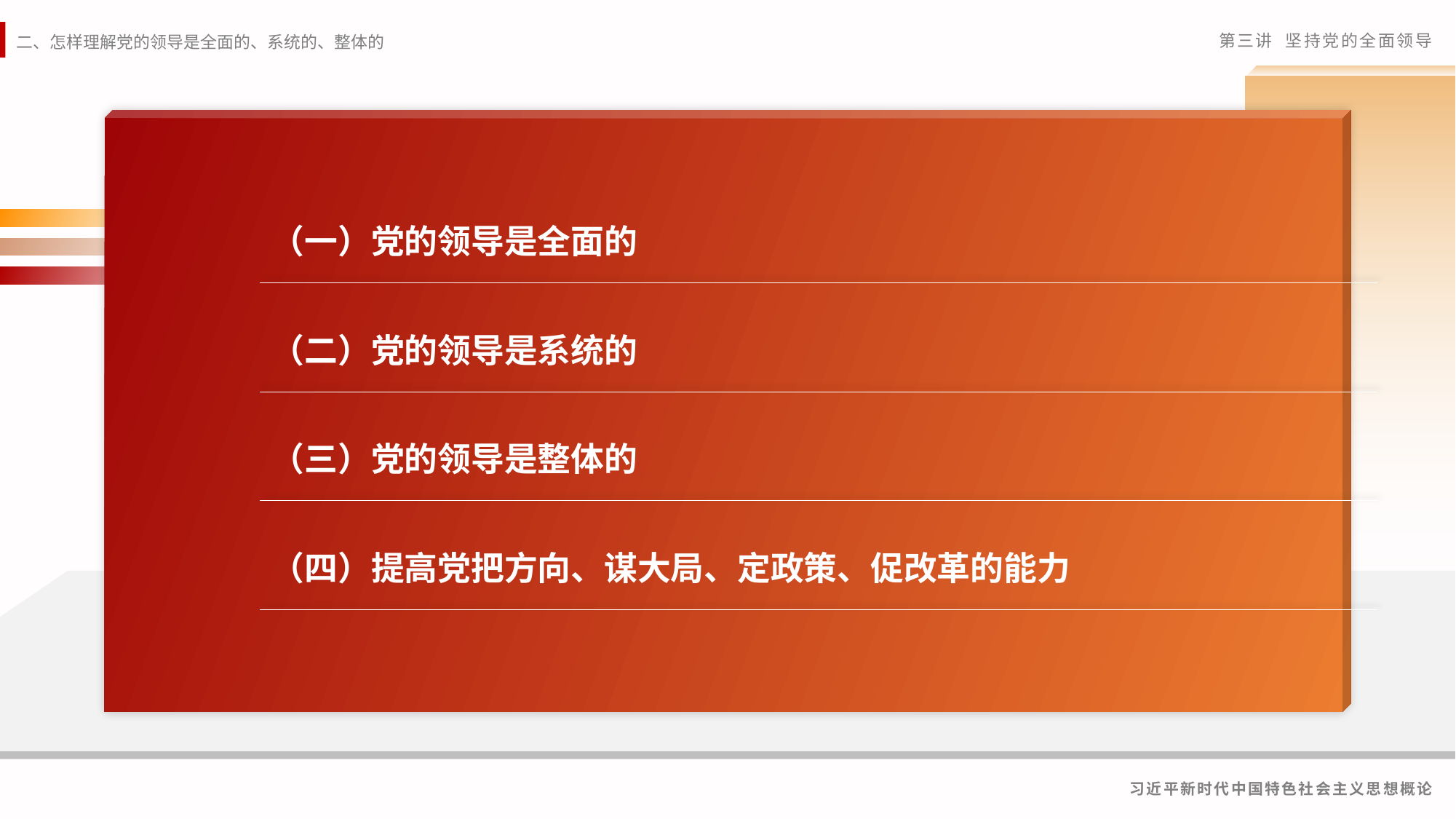

（一）党的领导是全面的
（二）党的领导是系统的
（三）党的领导是整体的
（四）提高党把方向、谋大局、定政策、促改革的能力